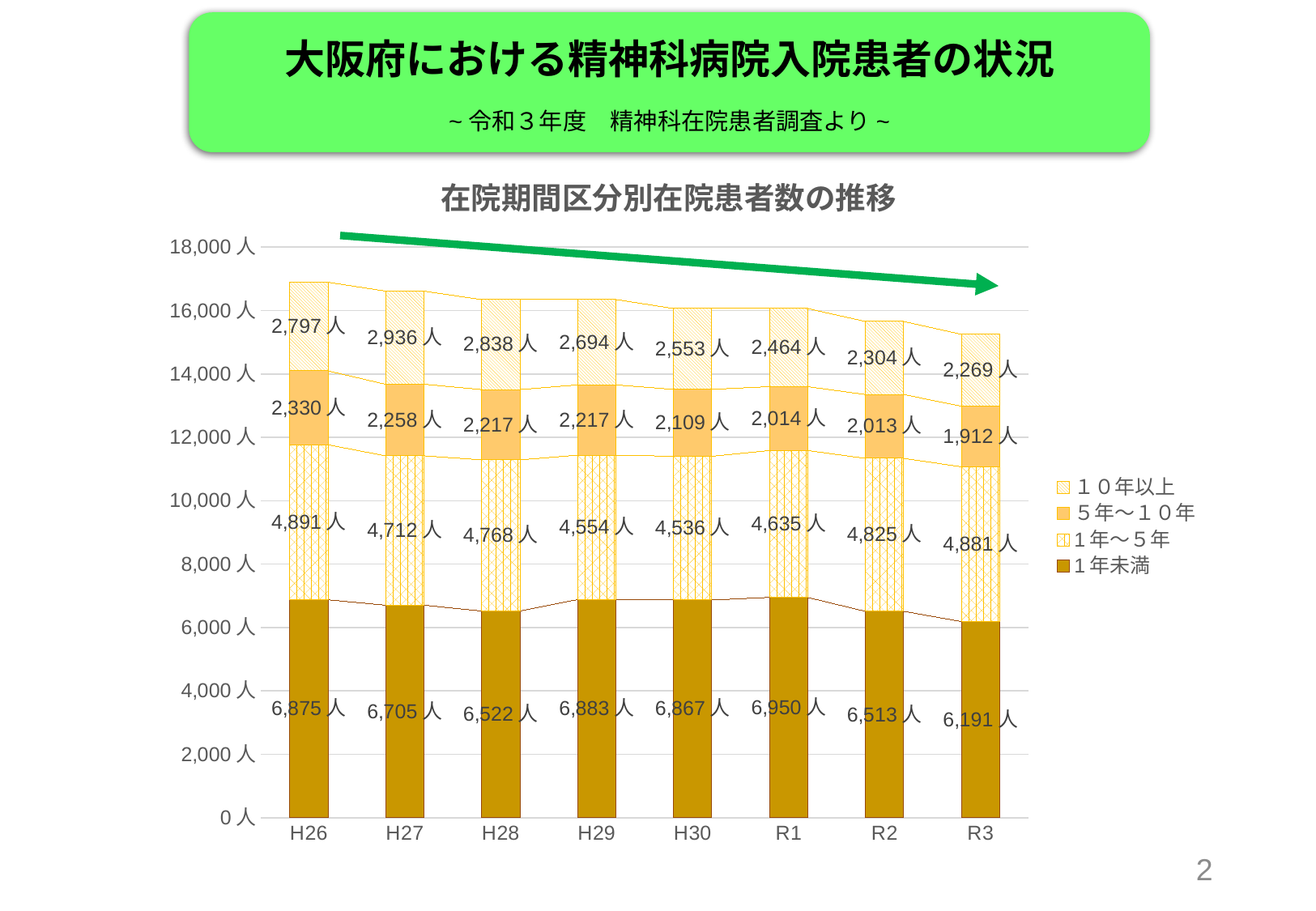

大阪府における精神科病院入院患者の状況

~令和３年度　精神科在院患者調査より~

### Chart: 在院期間区分別在院患者数の推移

| Category | 1年未満 | 1年～５年 | ５年～１０年 | １０年以上 |
|---|---|---|---|---|
| H26 | 6875.0 | 4891.0 | 2330.0 | 2797.0 |
| H27 | 6705.0 | 4712.0 | 2258.0 | 2936.0 |
| H28 | 6522.0 | 4768.0 | 2217.0 | 2838.0 |
| H29 | 6883.0 | 4554.0 | 2217.0 | 2694.0 |
| H30 | 6867.0 | 4536.0 | 2109.0 | 2553.0 |
| R1 | 6950.0 | 4635.0 | 2014.0 | 2464.0 |
| R2 | 6513.0 | 4825.0 | 2013.0 | 2304.0 |
| R3 | 6191.0 | 4881.0 | 1912.0 | 2269.0 |
2